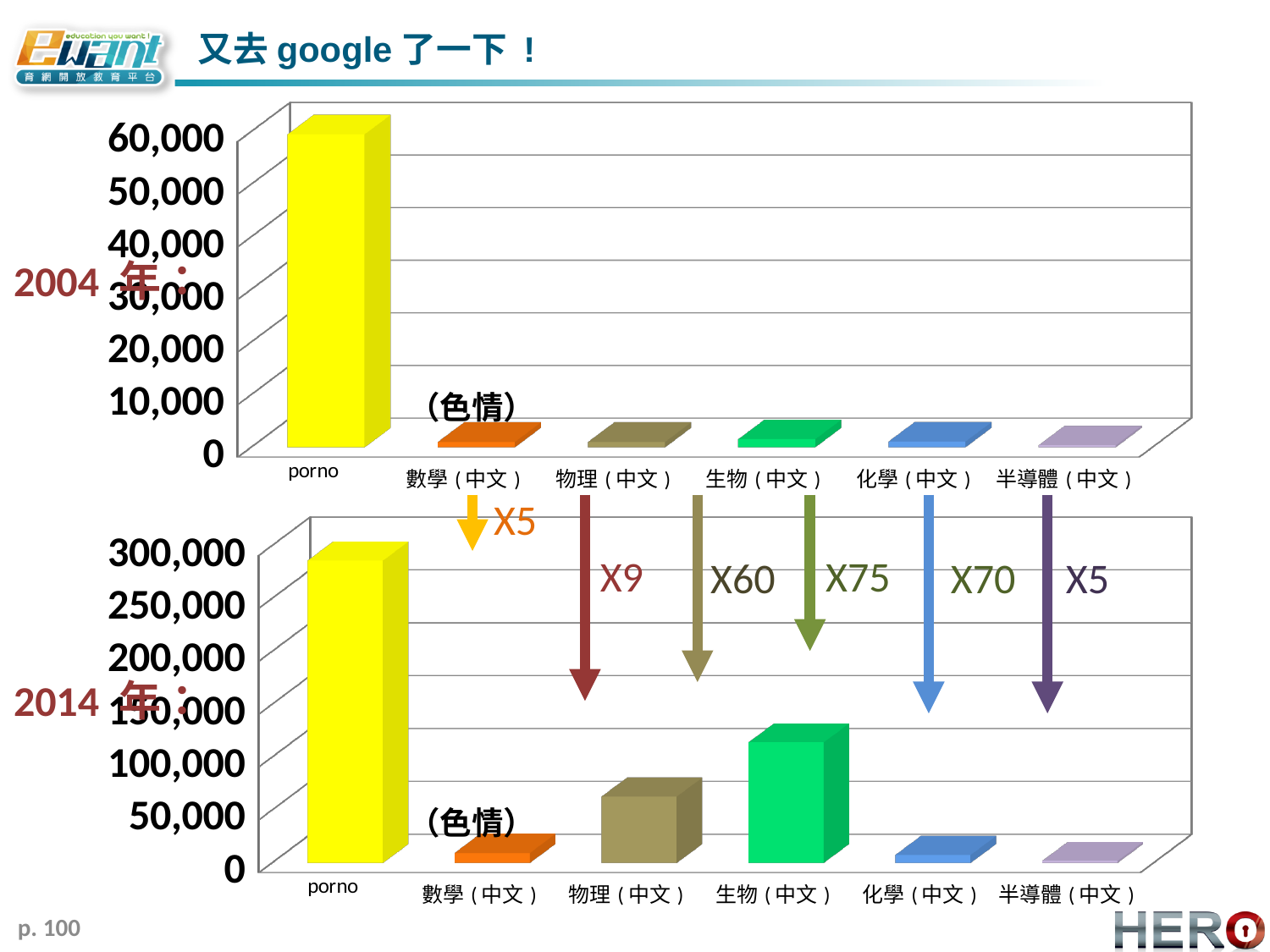

# 又去google了一下 !

[unsupported chart]

2004 年：
（色情）
X5

[unsupported chart]

X9
X75
X60
X70
X5
2014 年：
（色情）
p. 100